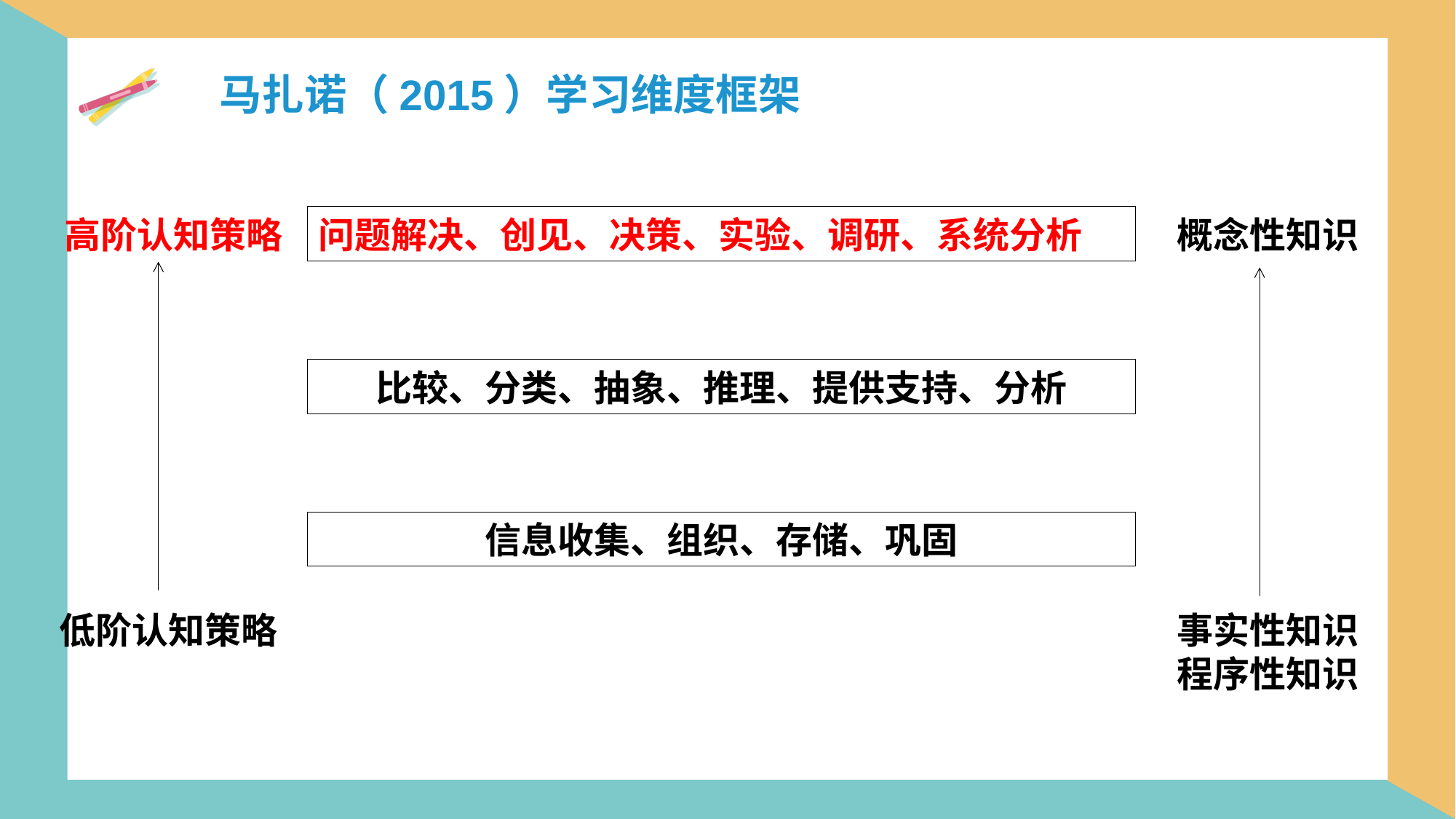

马扎诺（2015）学习维度框架
高阶认知策略
问题解决、创见、决策、实验、调研、系统分析
概念性知识
比较、分类、抽象、推理、提供支持、分析
信息收集、组织、存储、巩固
低阶认知策略
事实性知识
程序性知识